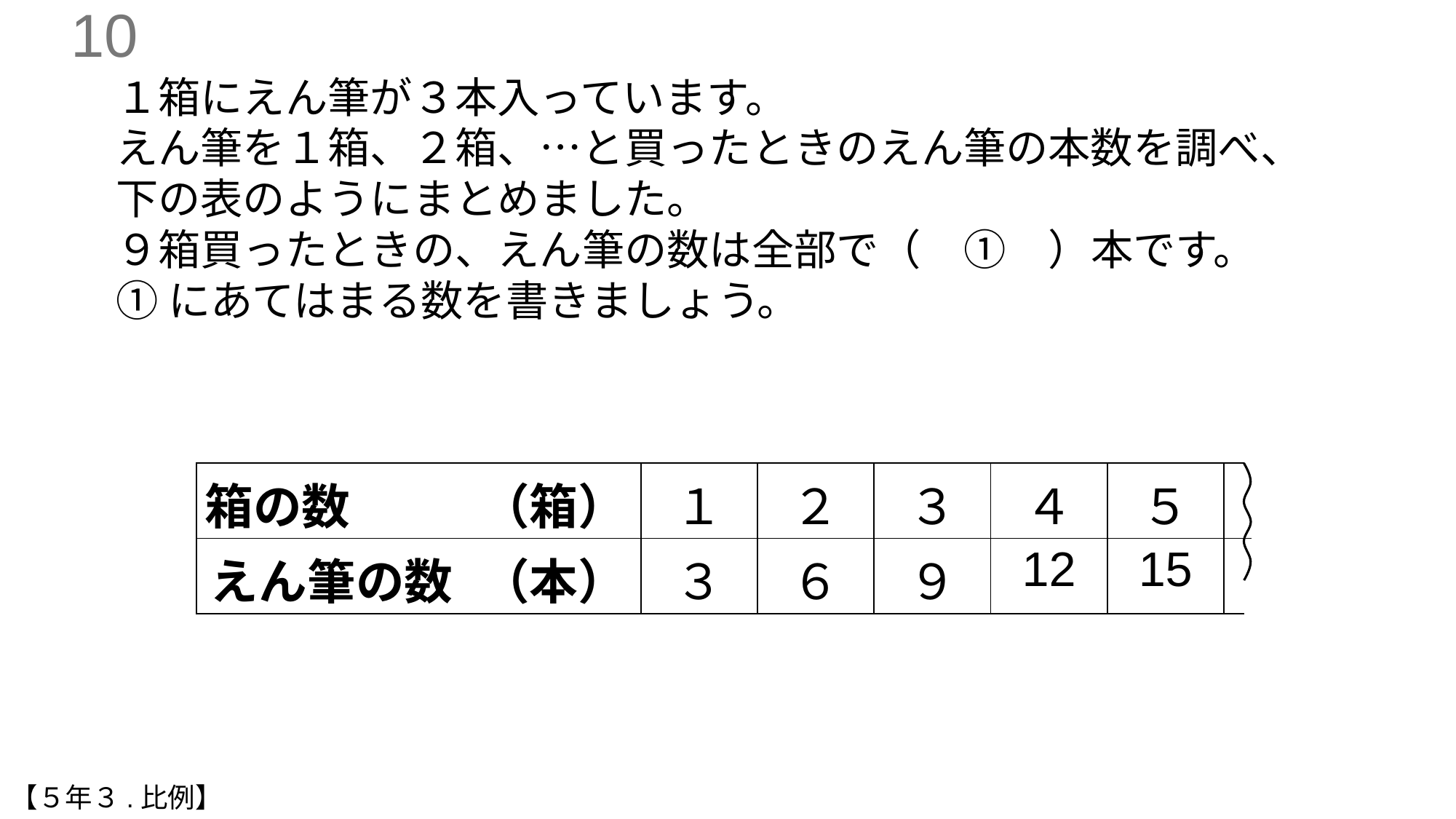

10
１箱にえん筆が３本入っています。
えん筆を１箱、２箱、…と買ったときのえん筆の本数を調べ、下の表のようにまとめました。
９箱買ったときの、えん筆の数は全部で（　①　）本です。
①にあてはまる数を書きましょう。
| 箱の数 | （箱） | １ | ２ | ３ | ４ | ５ |  |  |
| --- | --- | --- | --- | --- | --- | --- | --- | --- |
| えん筆の数 | （本） | ３ | ６ | ９ | 12 | 15 |  |  |

【５年３.比例】